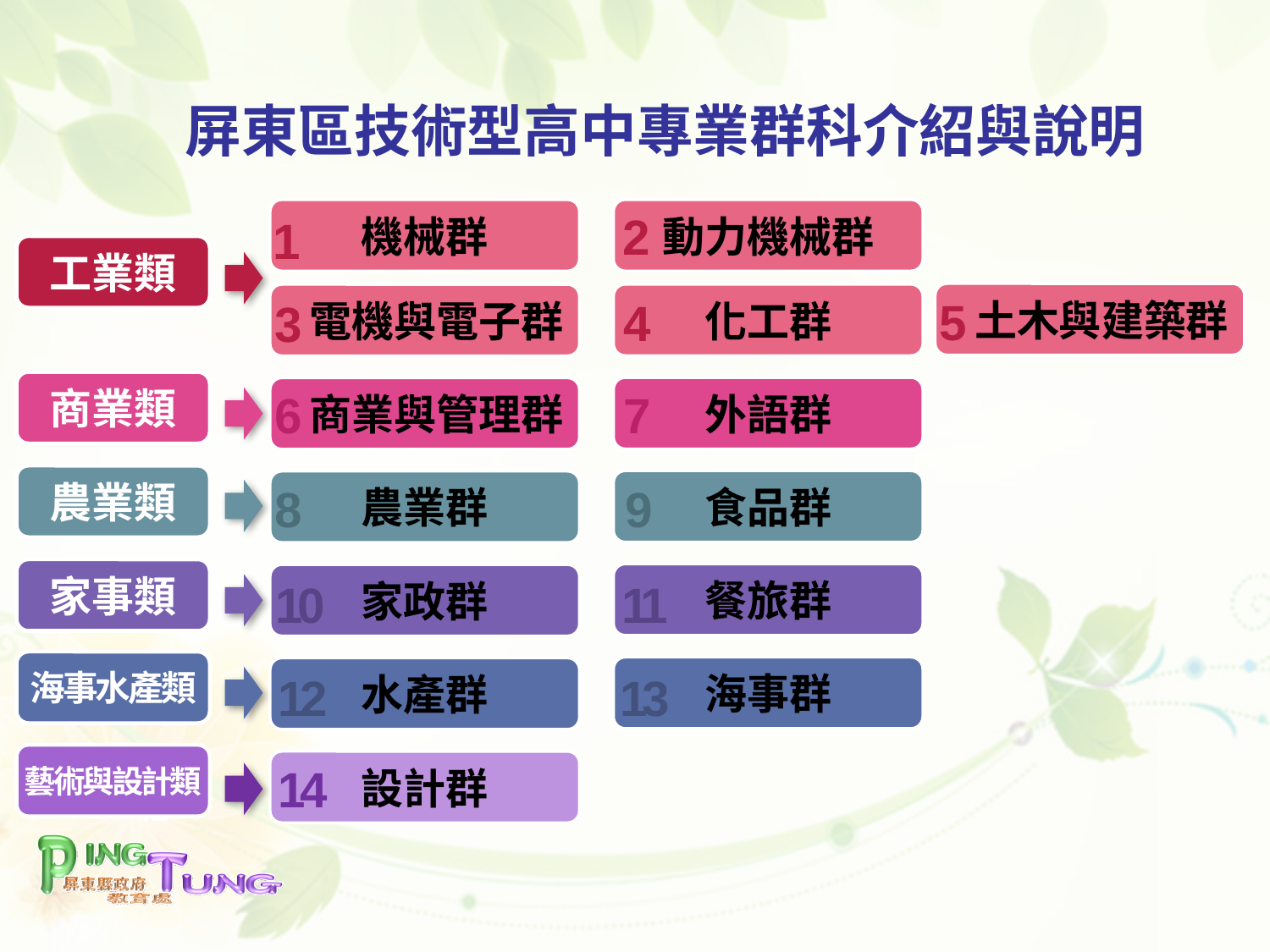

# 屏東區技術型高中專業群科介紹與說明
2
機械群
動力機械群
土木與建築群
化工群
 電機與電子群
外語群
商業與管理群
食品群
農業群
餐旅群
家政群
海事群
水產群
設計群
1
工業類

5
4
3
商業類
6
7
農業類
8
9
家事類
10
11
海事水產類
12
13
藝術與設計類
14
42